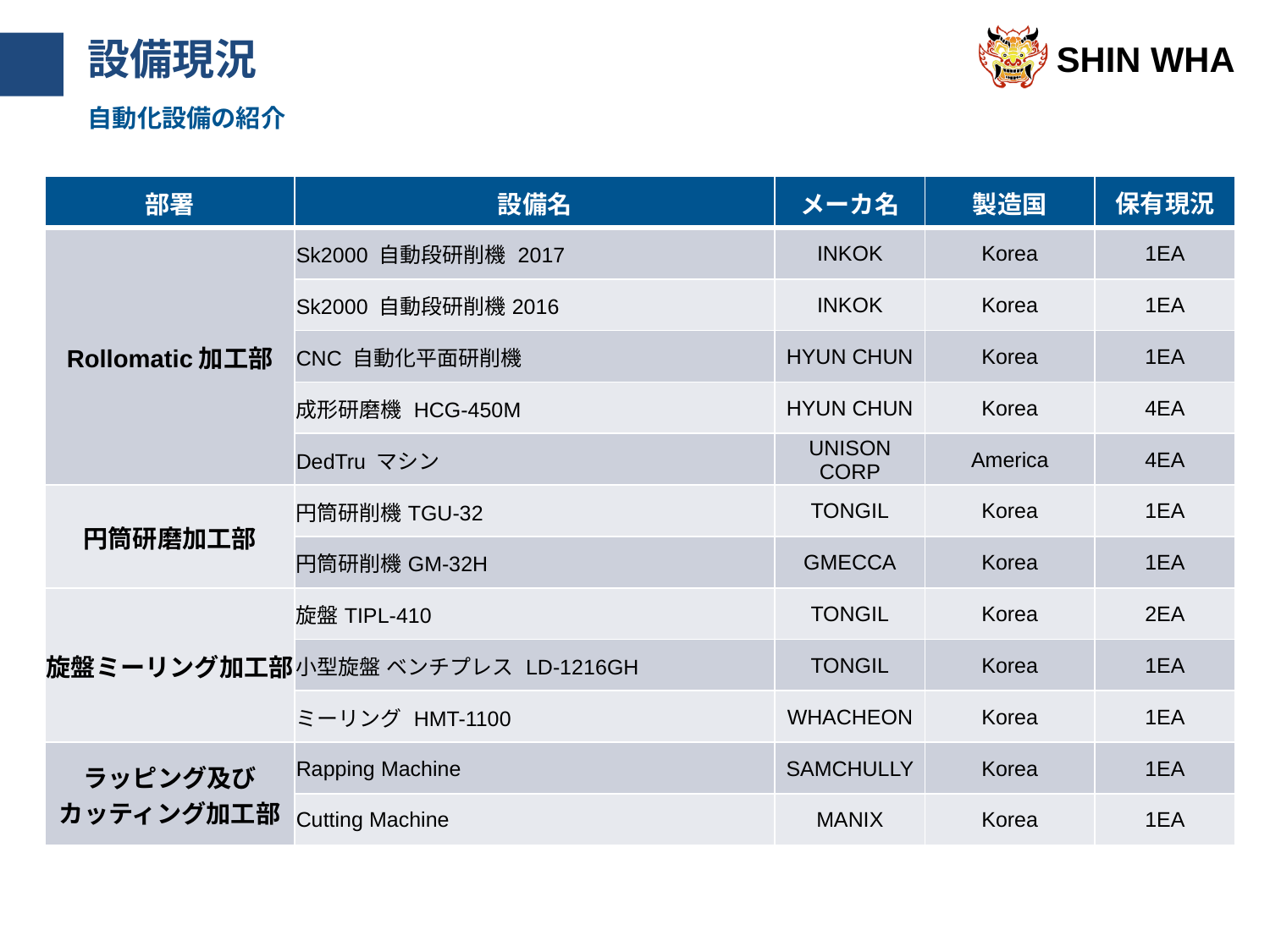

# 設備現況
自動化設備の紹介
| 部署 | 設備名 | メーカ名 | 製造国 | 保有現況 |
| --- | --- | --- | --- | --- |
| Rollomatic加工部 | Sk2000 自動段研削機 2017 | INKOK | Korea | 1EA |
|  | Sk2000 自動段研削機2016 | INKOK | Korea | 1EA |
|  | CNC 自動化平面研削機 | HYUN CHUN | Korea | 1EA |
|  | 成形研磨機 HCG-450M | HYUN CHUN | Korea | 4EA |
|  | DedTru マシン | UNISON CORP | America | 4EA |
| 円筒研磨加工部 | 円筒研削機TGU-32 | TONGIL | Korea | 1EA |
|  | 円筒研削機GM-32H | GMECCA | Korea | 1EA |
| 旋盤ミーリング加工部 | 旋盤TIPL-410 | TONGIL | Korea | 2EA |
|  | 小型旋盤 ベンチプレス LD-1216GH | TONGIL | Korea | 1EA |
|  | ミーリング HMT-1100 | WHACHEON | Korea | 1EA |
| ラッピング及び カッティング加工部 | Rapping Machine | SAMCHULLY | Korea | 1EA |
|  | Cutting Machine | MANIX | Korea | 1EA |